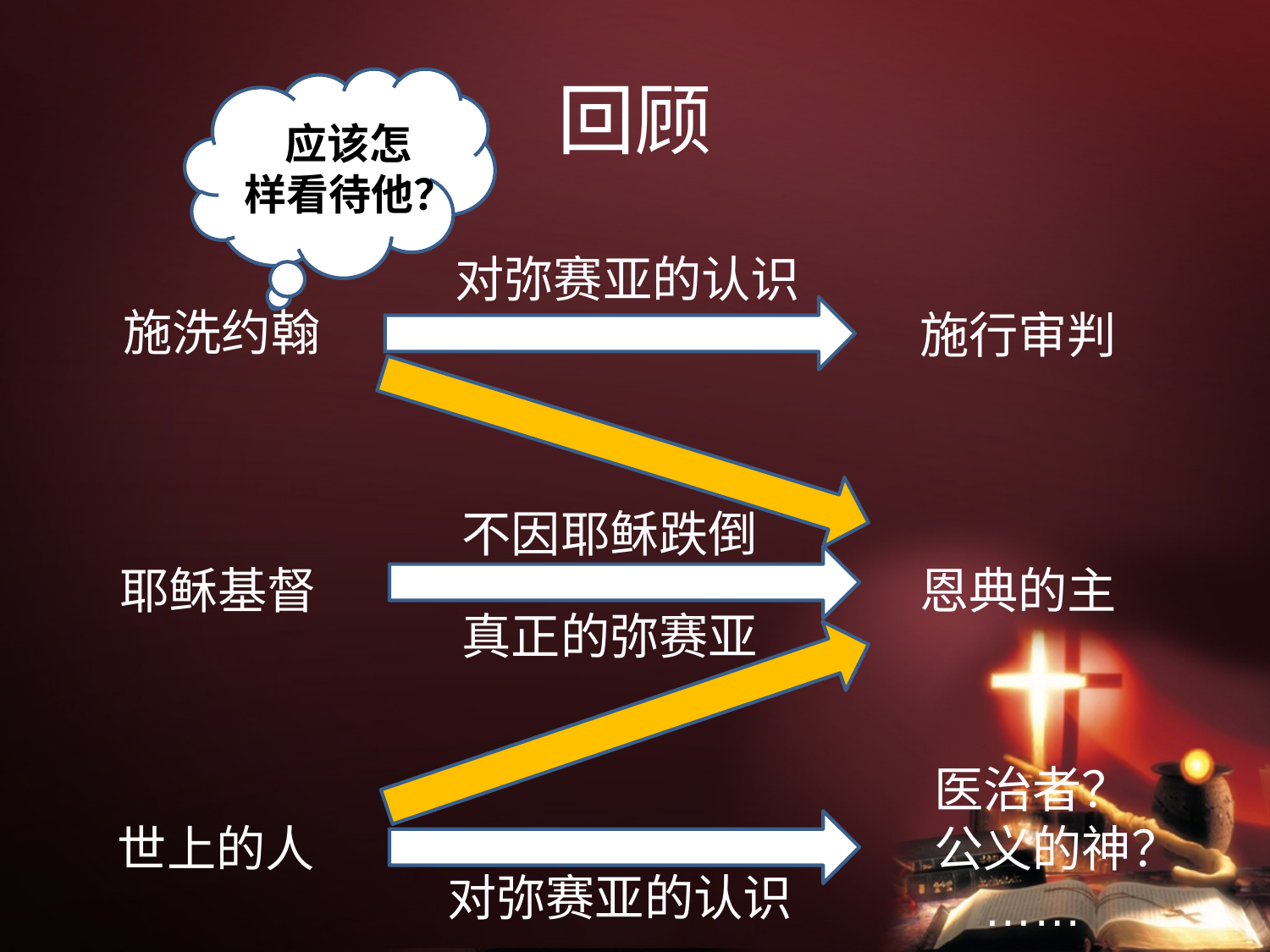

# 回顾
   应该怎样看待他？
对弥赛亚的认识
施洗约翰

施行审判

不因耶稣跌倒

耶稣基督
恩典的主
真正的弥赛亚

医治者？
公义的神？
……
世上的人

对弥赛亚的认识